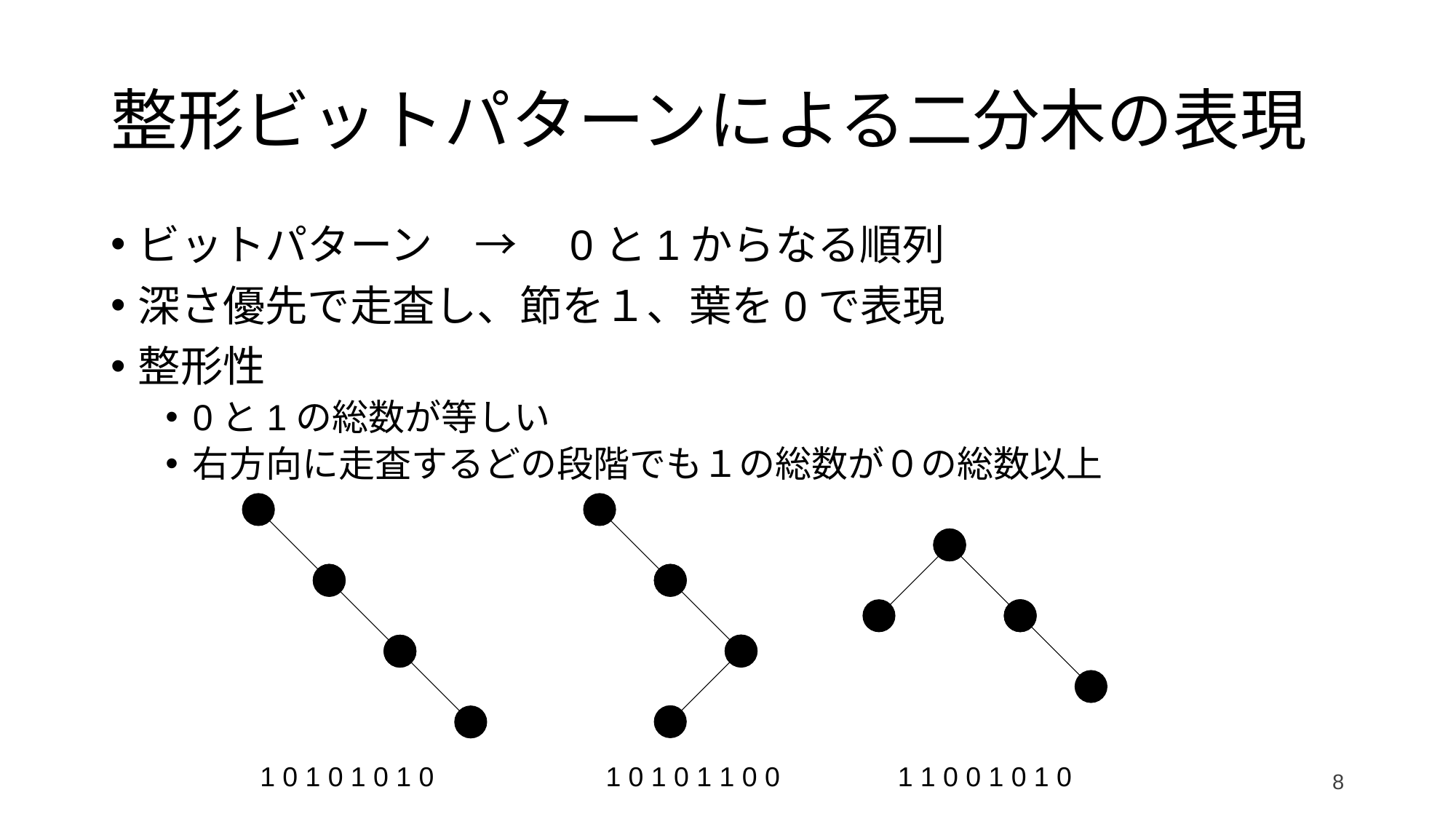

# 整形ビットパターンによる二分木の表現
ビットパターン　→　0と1からなる順列
深さ優先で走査し、節を１、葉を0で表現
整形性
0と1の総数が等しい
右方向に走査するどの段階でも１の総数が０の総数以上

1 0 1 0 1 0 1 0
1 0 1 0 1 1 0 0
1 1 0 0 1 0 1 0
8